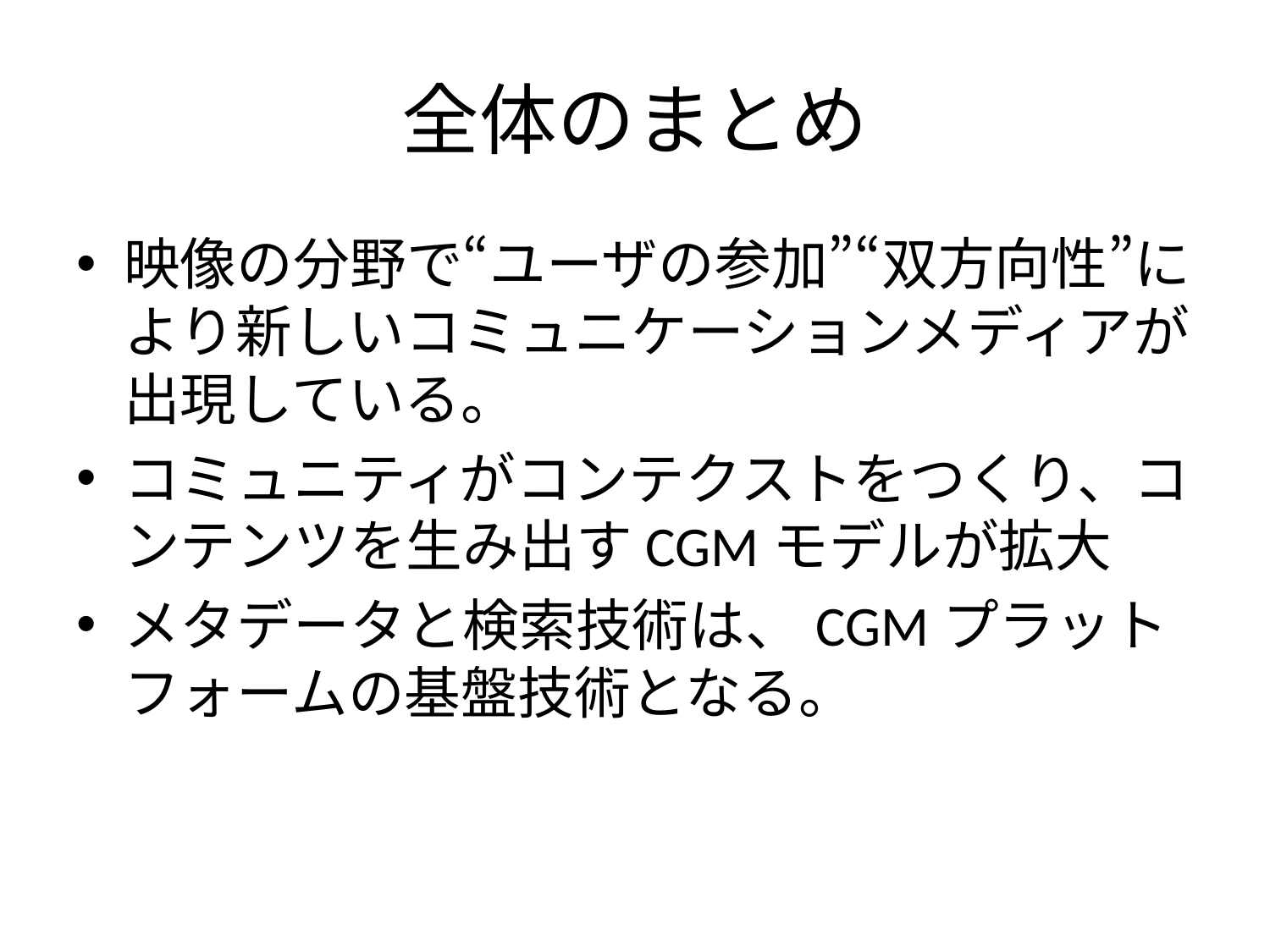

# 全体のまとめ
映像の分野で“ユーザの参加”“双方向性”により新しいコミュニケーションメディアが出現している。
コミュニティがコンテクストをつくり、コンテンツを生み出すCGMモデルが拡大
メタデータと検索技術は、CGMプラットフォームの基盤技術となる。